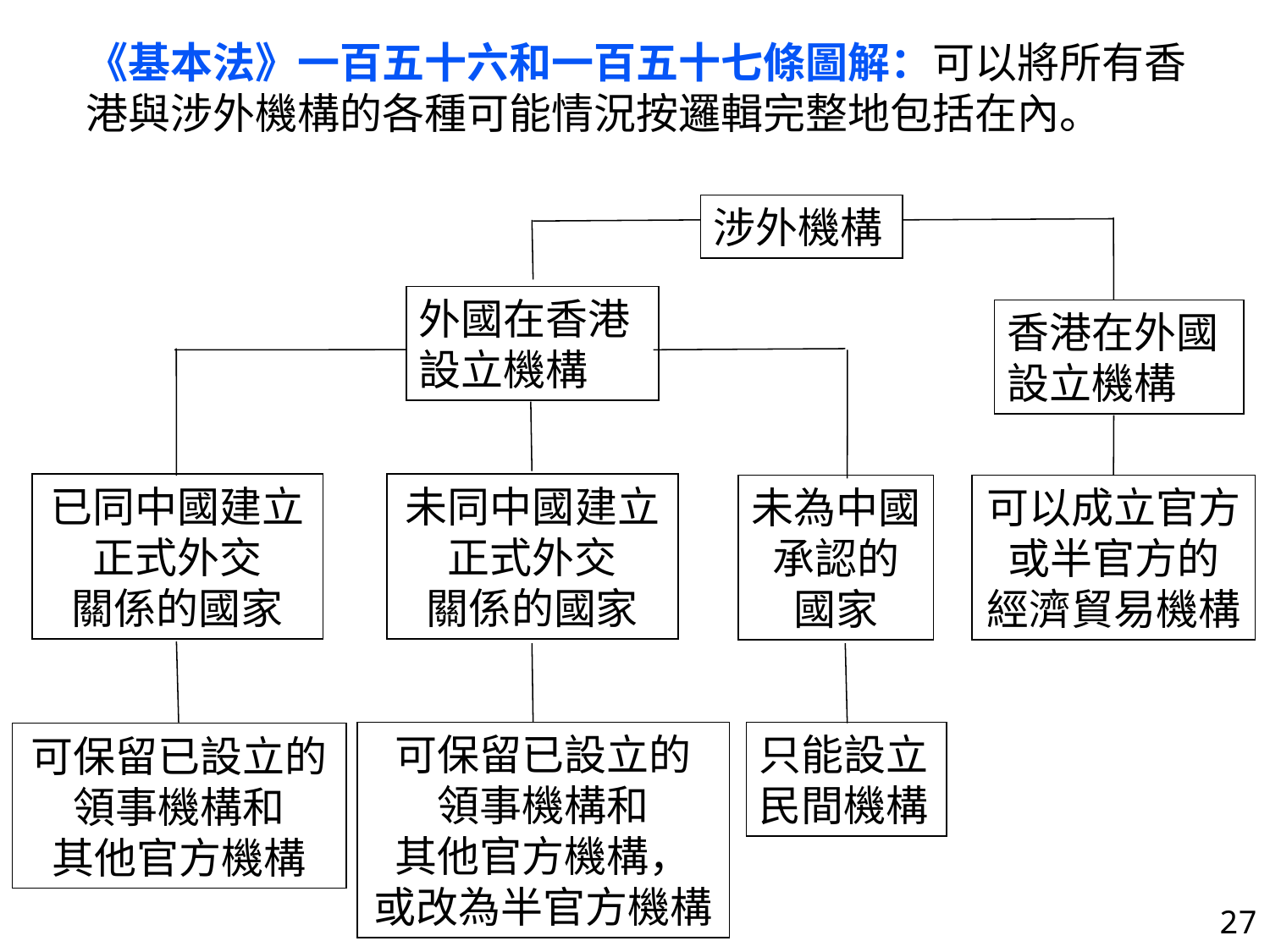

《基本法》一百五十六和一百五十七條圖解：可以將所有香港與涉外機構的各種可能情況按邏輯完整地包括在內。
涉外機構

外國在香港設立機構
香港在外國設立機構

已同中國建立
正式外交
關係的國家
未同中國建立
正式外交
關係的國家
未為中國
承認的
國家
可以成立官方
或半官方的
經濟貿易機構

可保留已設立的
領事機構和
其他官方機構，
或改為半官方機構
只能設立民間機構
可保留已設立的
領事機構和
其他官方機構
27